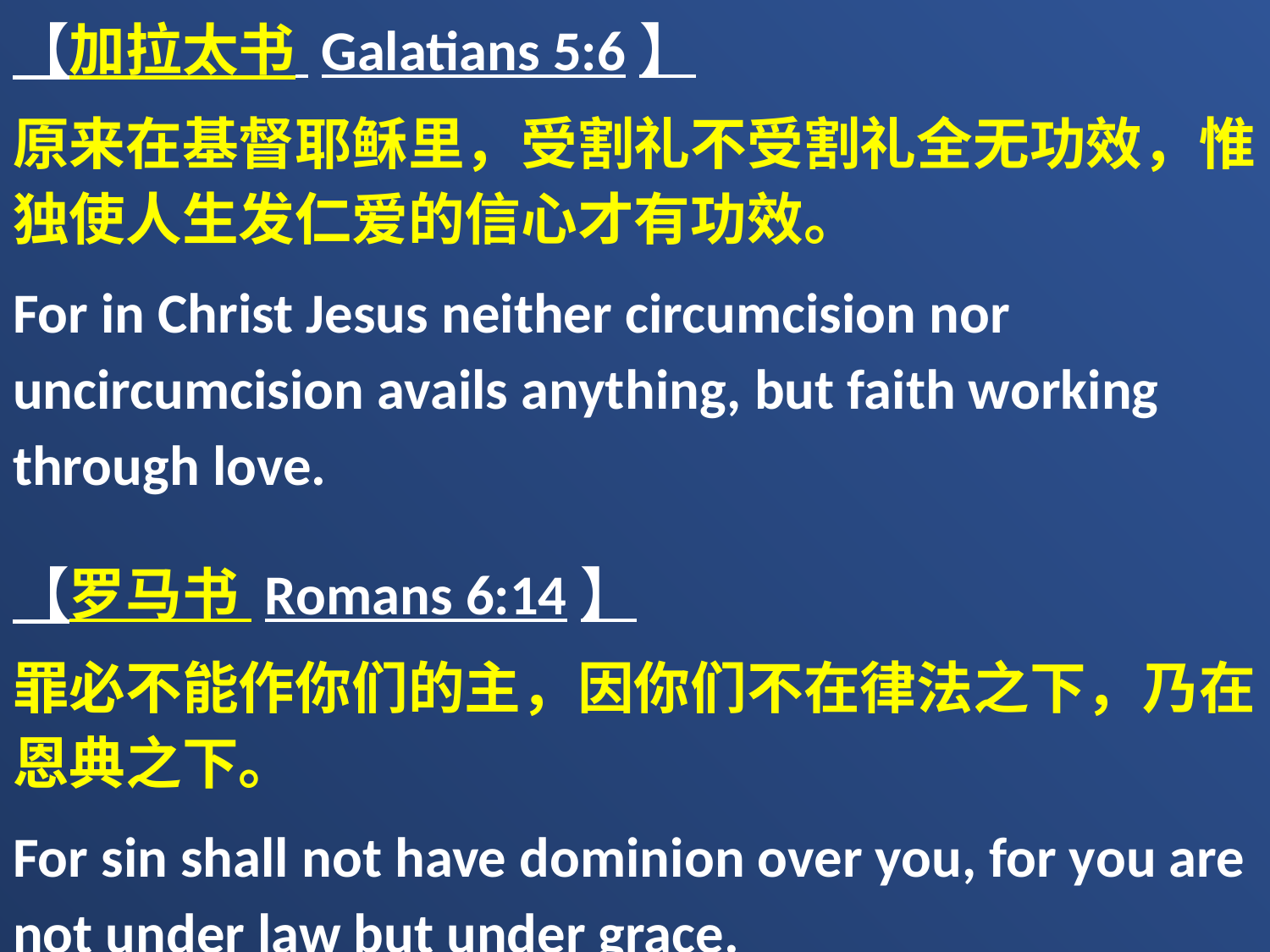

【加拉太书 Galatians 5:6】
原来在基督耶稣里，受割礼不受割礼全无功效，惟独使人生发仁爱的信心才有功效。
For in Christ Jesus neither circumcision nor uncircumcision avails anything, but faith working through love.

【罗马书 Romans 6:14】
罪必不能作你们的主，因你们不在律法之下，乃在恩典之下。
For sin shall not have dominion over you, for you are not under law but under grace.